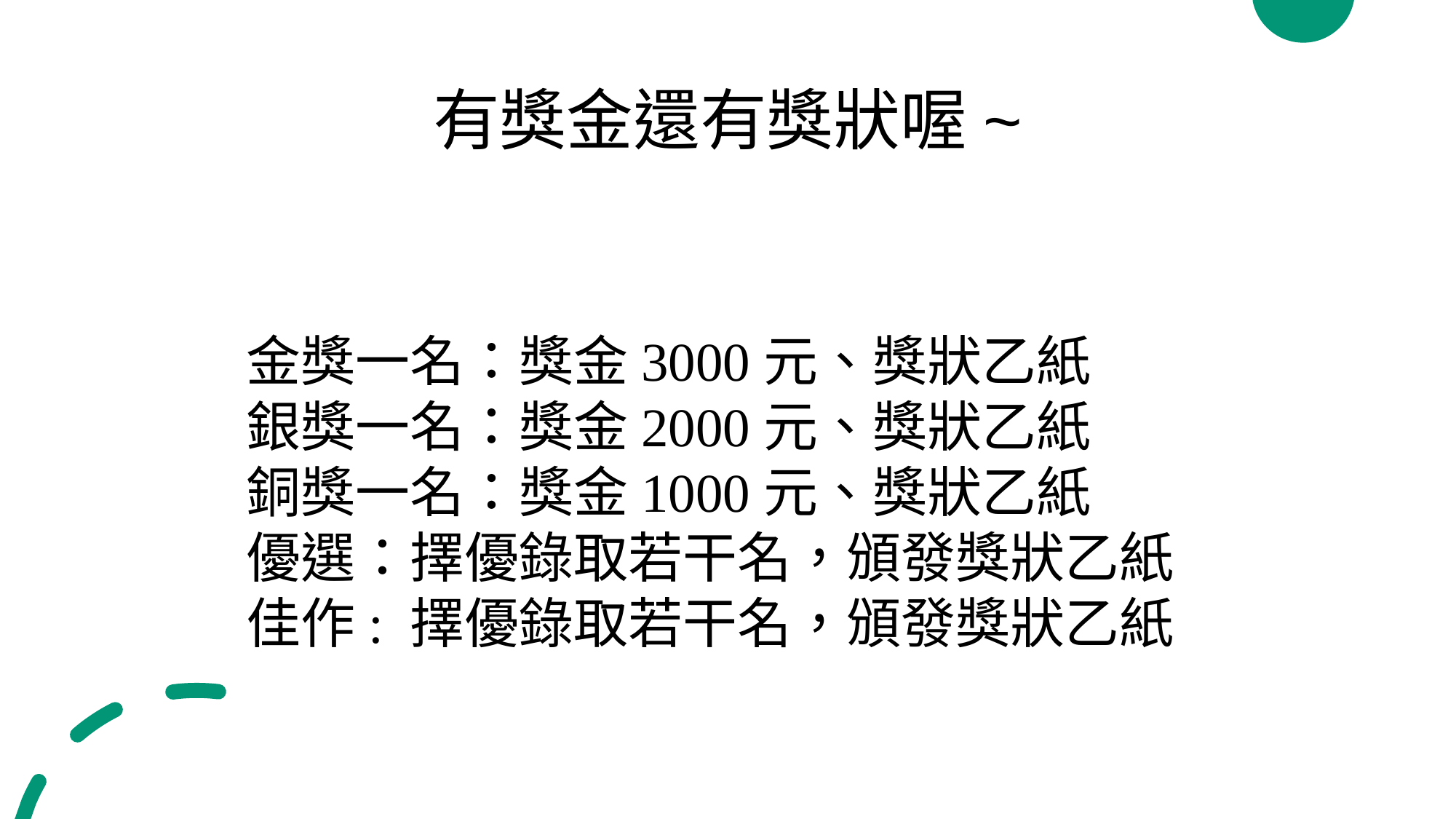

# 有獎金還有獎狀喔~
金獎一名：獎金3000元、獎狀乙紙
銀獎一名：獎金2000元、獎狀乙紙
銅獎一名：獎金1000元、獎狀乙紙
優選：擇優錄取若干名，頒發獎狀乙紙
佳作: 擇優錄取若干名，頒發獎狀乙紙